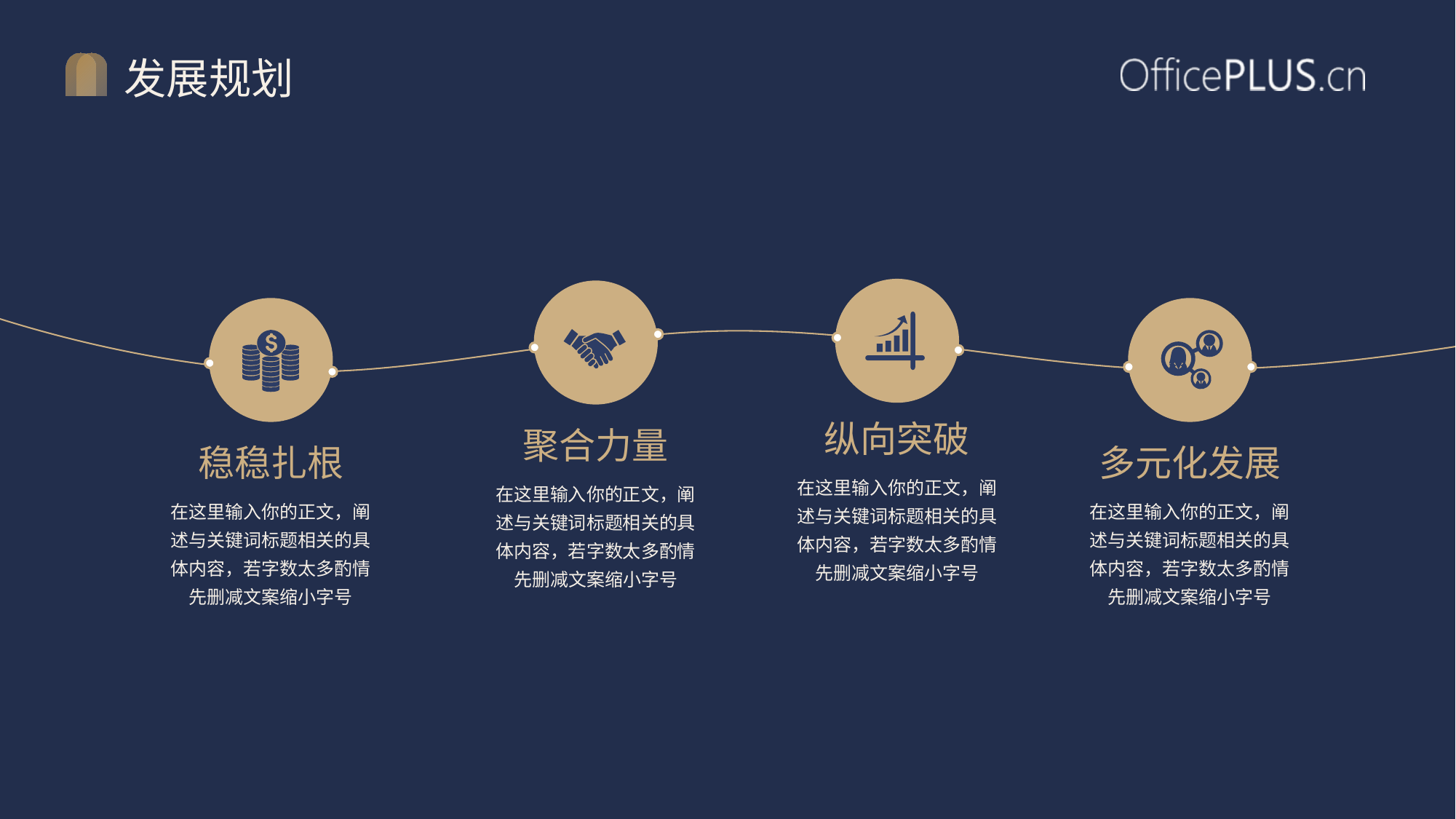

# 发展规划

纵向突破
聚合力量
稳稳扎根
多元化发展
在这里输入你的正文，阐述与关键词标题相关的具体内容，若字数太多酌情先删减文案缩小字号
在这里输入你的正文，阐述与关键词标题相关的具体内容，若字数太多酌情先删减文案缩小字号
在这里输入你的正文，阐述与关键词标题相关的具体内容，若字数太多酌情先删减文案缩小字号
在这里输入你的正文，阐述与关键词标题相关的具体内容，若字数太多酌情先删减文案缩小字号